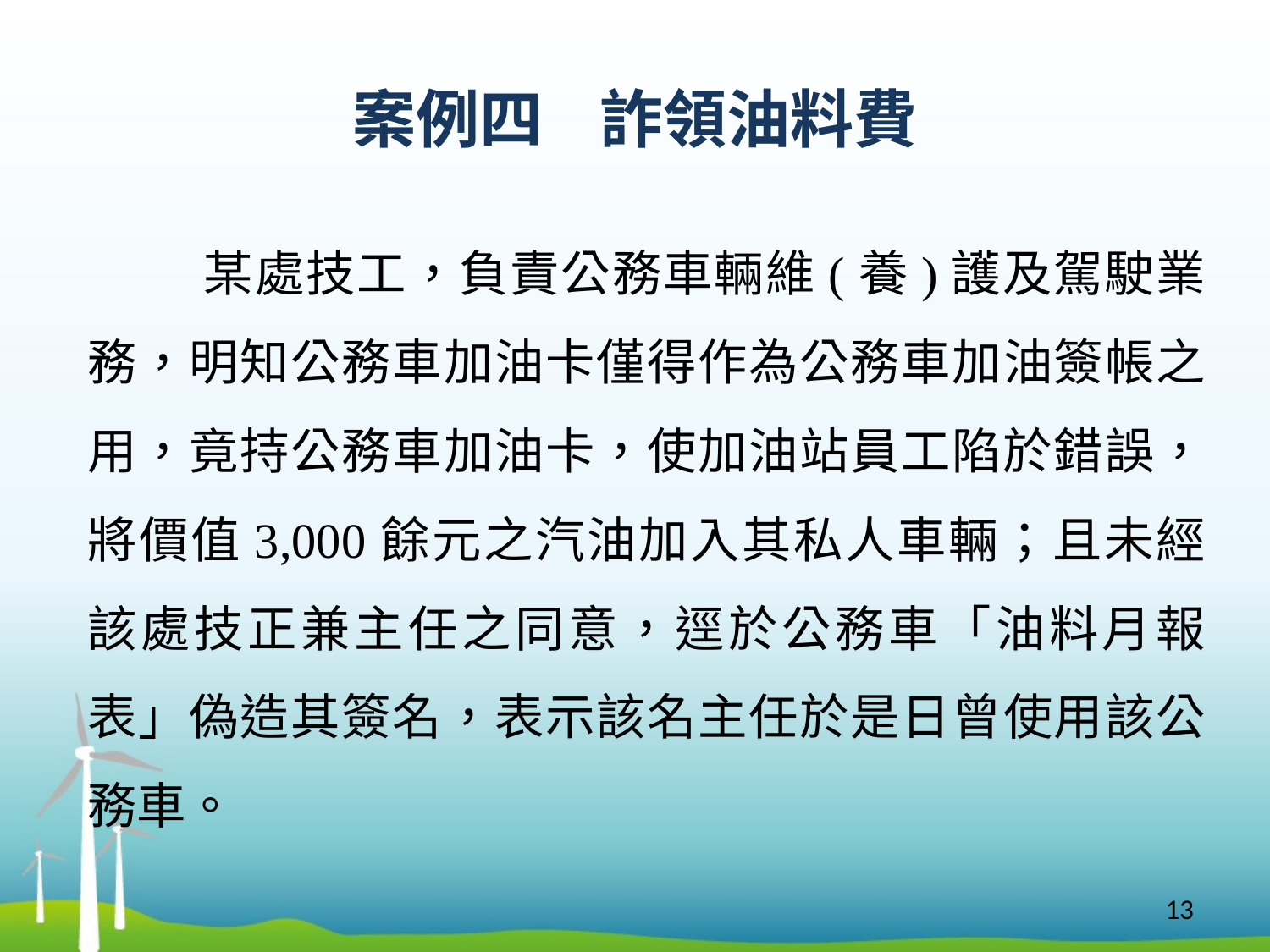

# 案例四    詐領油料費
        某處技工，負責公務車輛維(養)護及駕駛業務，明知公務車加油卡僅得作為公務車加油簽帳之用，竟持公務車加油卡，使加油站員工陷於錯誤，將價值3,000餘元之汽油加入其私人車輛；且未經該處技正兼主任之同意，逕於公務車「油料月報表」偽造其簽名，表示該名主任於是日曾使用該公務車。
13